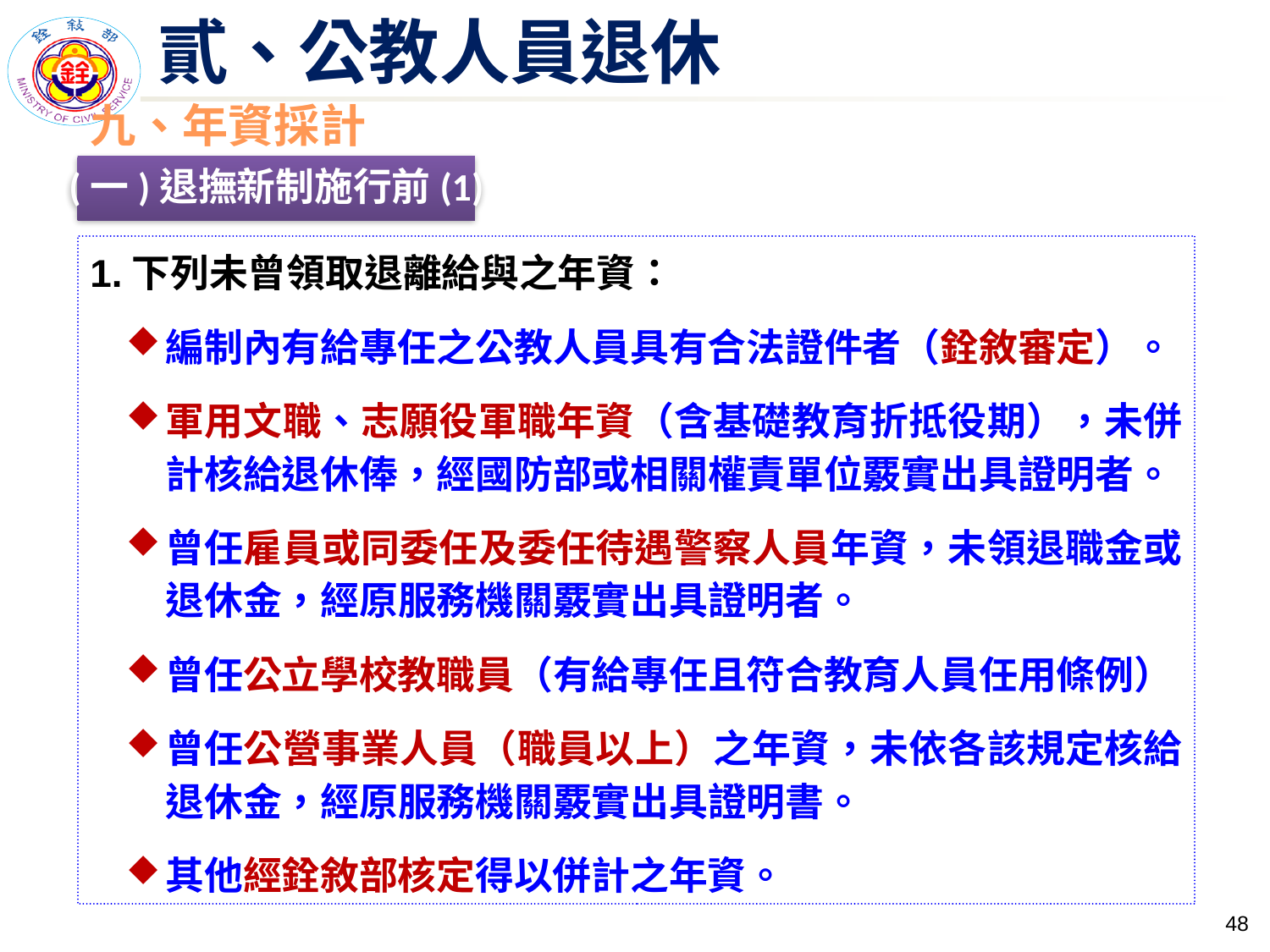

# 貳、公教人員退休
九、年資採計
(一)退撫新制施行前(1)
1.下列未曾領取退離給與之年資：
編制內有給專任之公教人員具有合法證件者（銓敘審定）。
軍用文職、志願役軍職年資（含基礎教育折抵役期），未併計核給退休俸，經國防部或相關權責單位覈實出具證明者。
曾任雇員或同委任及委任待遇警察人員年資，未領退職金或退休金，經原服務機關覈實出具證明者。
曾任公立學校教職員（有給專任且符合教育人員任用條例）
曾任公營事業人員（職員以上）之年資，未依各該規定核給退休金，經原服務機關覈實出具證明書。
其他經銓敘部核定得以併計之年資。
48